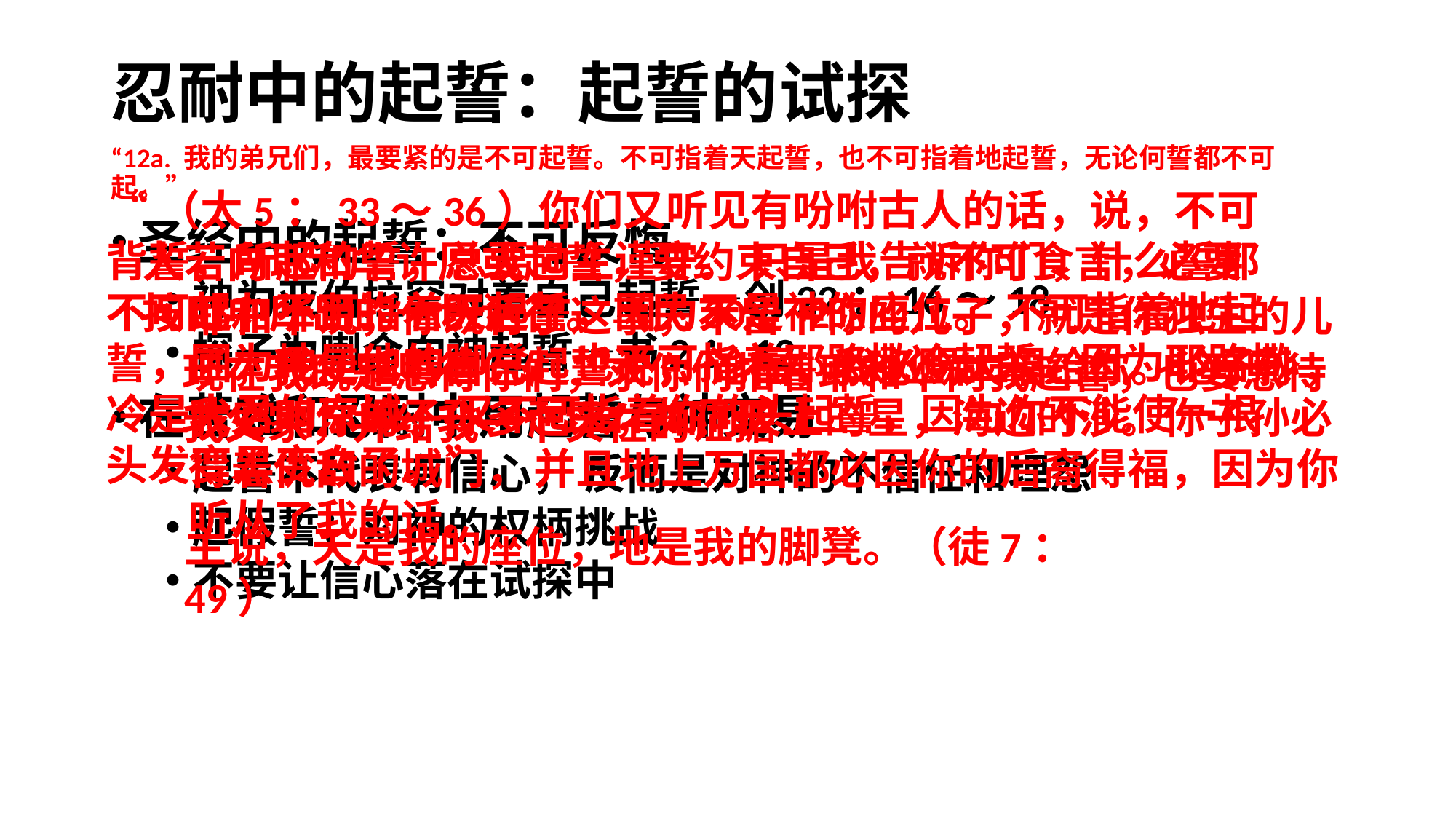

# 忍耐中的起誓：起誓的试探
“12a. 我的弟兄们，最要紧的是不可起誓。不可指着天起誓，也不可指着地起誓，无论何誓都不可起。”
圣经中的起誓：不可反悔
神为亚伯拉罕对着自己起誓—创22：16～18
探子为喇合向神起誓—书2：12
在苦难和忍耐中用起誓与神交易
起誓不代表有信心， 反而是对神的不信任和埋怨
起假誓：对神的权柄挑战
不要让信心落在试探中
“（太5：33～36）你们又听见有吩咐古人的话，说，不可背誓，所起的誓，总要向主谨守。 只是我告诉你们，什么誓都不可起，不可指着天起誓，因为天是神的座位。 不可指着地起誓，因为地是他的脚凳。也不可指着耶路撒冷起誓，因为耶路撒冷是大君的京城。 又不可指着你的头起誓，因为你不能使一根头发变黑变白了。”
人若向耶和华许愿或起誓，要约束自己，就不可食言，必要按口中所出的一切话行。（民30：2）
耶和华说，你既行了这事，不留下你的儿子，就是你独生的儿子，我便指着自己起誓说， 论福，我必赐大福给你。论子孙，我必叫你的子孙多起来，如同天上的星，海边的沙。你子孙必得着仇敌的城门， 并且地上万国都必因你的后裔得福，因为你听从了我的话。
现在我既是恩待你们，求你们指着耶和华向我起誓，也要恩待我父家，并给我一个实在的证据
主说，天是我的座位，地是我的脚凳。（徒7：49）